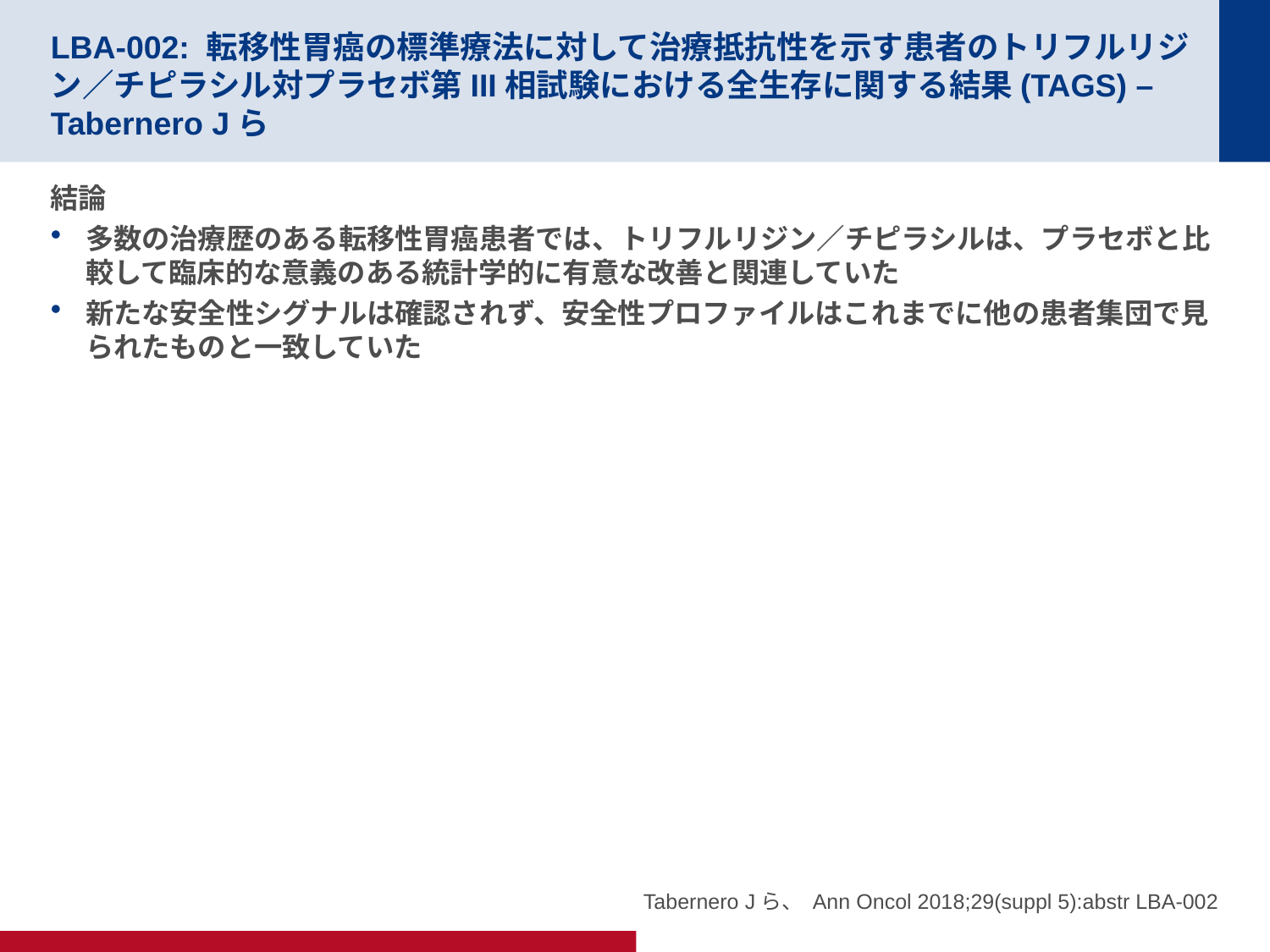

# LBA-002: 転移性胃癌の標準療法に対して治療抵抗性を示す患者のトリフルリジン／チピラシル対プラセボ第III相試験における全生存に関する結果(TAGS) – Tabernero Jら
結論
多数の治療歴のある転移性胃癌患者では、トリフルリジン／チピラシルは、プラセボと比較して臨床的な意義のある統計学的に有意な改善と関連していた
新たな安全性シグナルは確認されず、安全性プロファイルはこれまでに他の患者集団で見られたものと一致していた

Tabernero Jら、 Ann Oncol 2018;29(suppl 5):abstr LBA-002